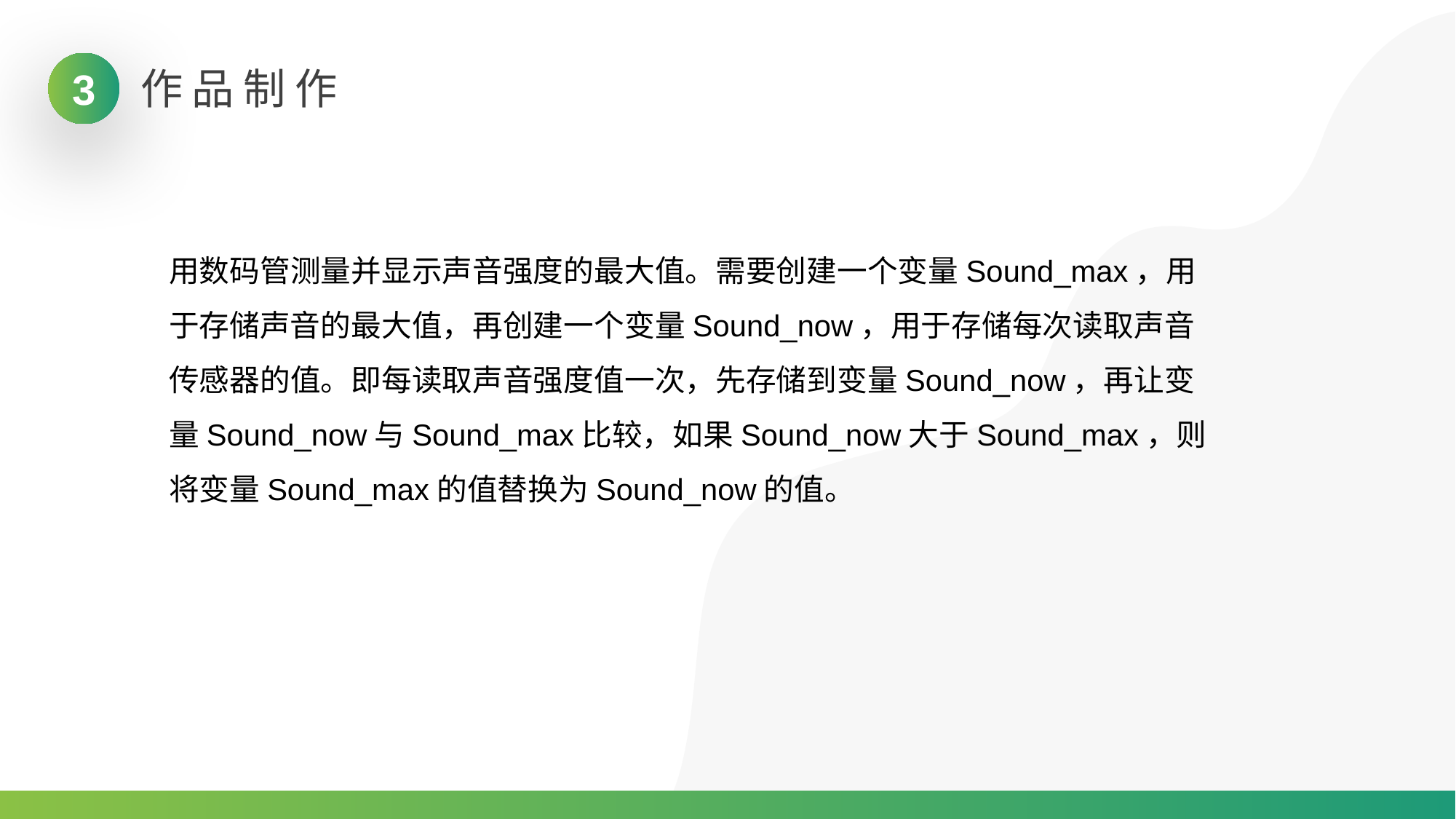

作品制作
3
用数码管测量并显示声音强度的最大值。需要创建一个变量Sound_max，用于存储声音的最大值，再创建一个变量Sound_now，用于存储每次读取声音传感器的值。即每读取声音强度值一次，先存储到变量Sound_now，再让变量Sound_now与Sound_max比较，如果Sound_now大于Sound_max，则将变量Sound_max的值替换为Sound_now的值。
02